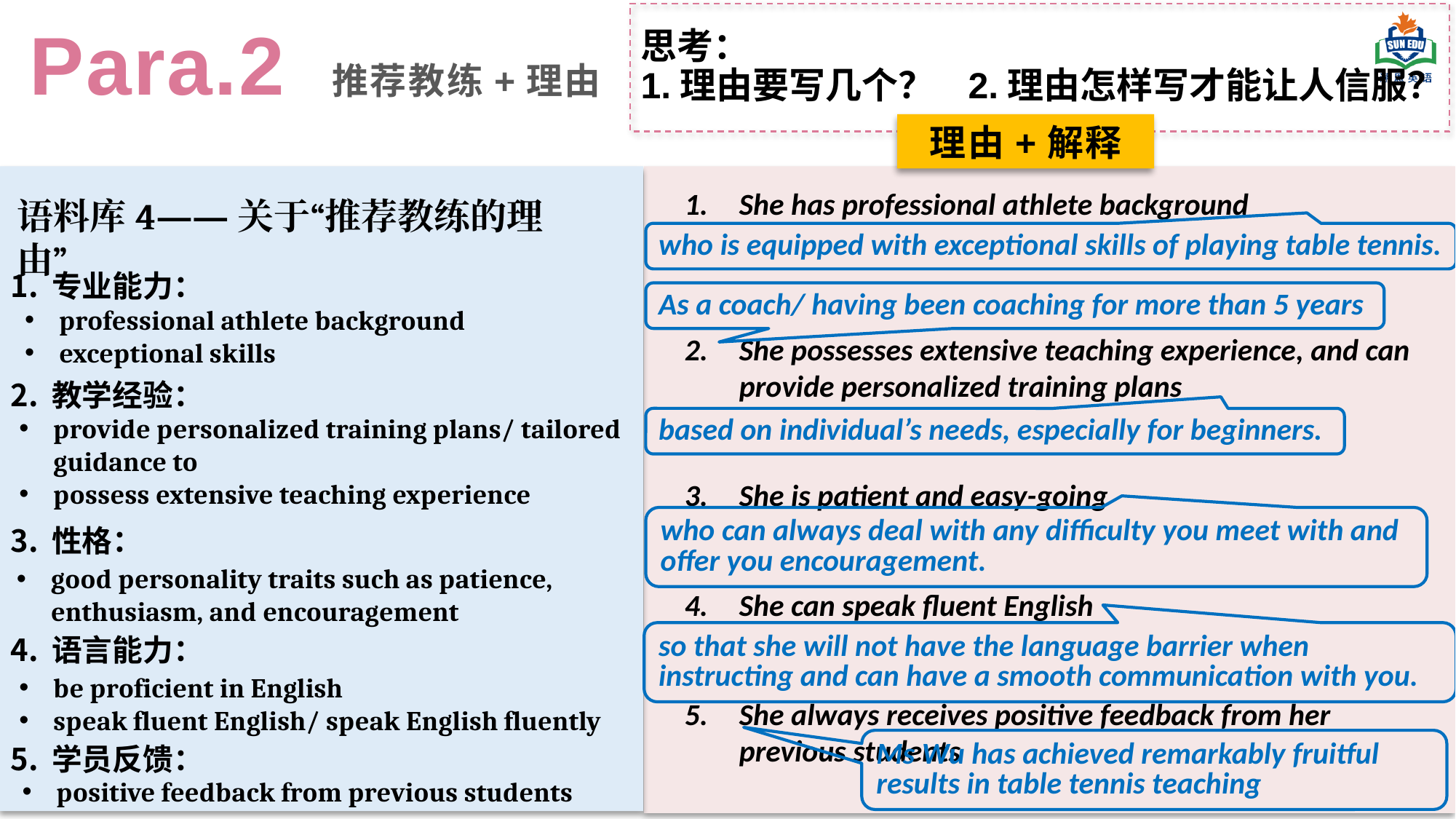

Para.2
推荐教练+理由
思考：
1.理由要写几个？	2.理由怎样写才能让人信服？
理由+解释

She has professional athlete background

She possesses extensive teaching experience, and can provide personalized training plans

She is patient and easy-going

She can speak fluent English

She always receives positive feedback from her previous students
语料库4——关于“推荐教练的理由”
who is equipped with exceptional skills of playing table tennis.
专业能力：

教学经验：

性格：

语言能力：

学员反馈：
As a coach/ having been coaching for more than 5 years
professional athlete background
exceptional skills
provide personalized training plans/ tailored guidance to
possess extensive teaching experience
based on individual’s needs, especially for beginners.
who can always deal with any difficulty you meet with and offer you encouragement.
good personality traits such as patience, enthusiasm, and encouragement
so that she will not have the language barrier when instructing and can have a smooth communication with you.
be proficient in English
speak fluent English/ speak English fluently
Ms Wu has achieved remarkably fruitful results in table tennis teaching
positive feedback from previous students